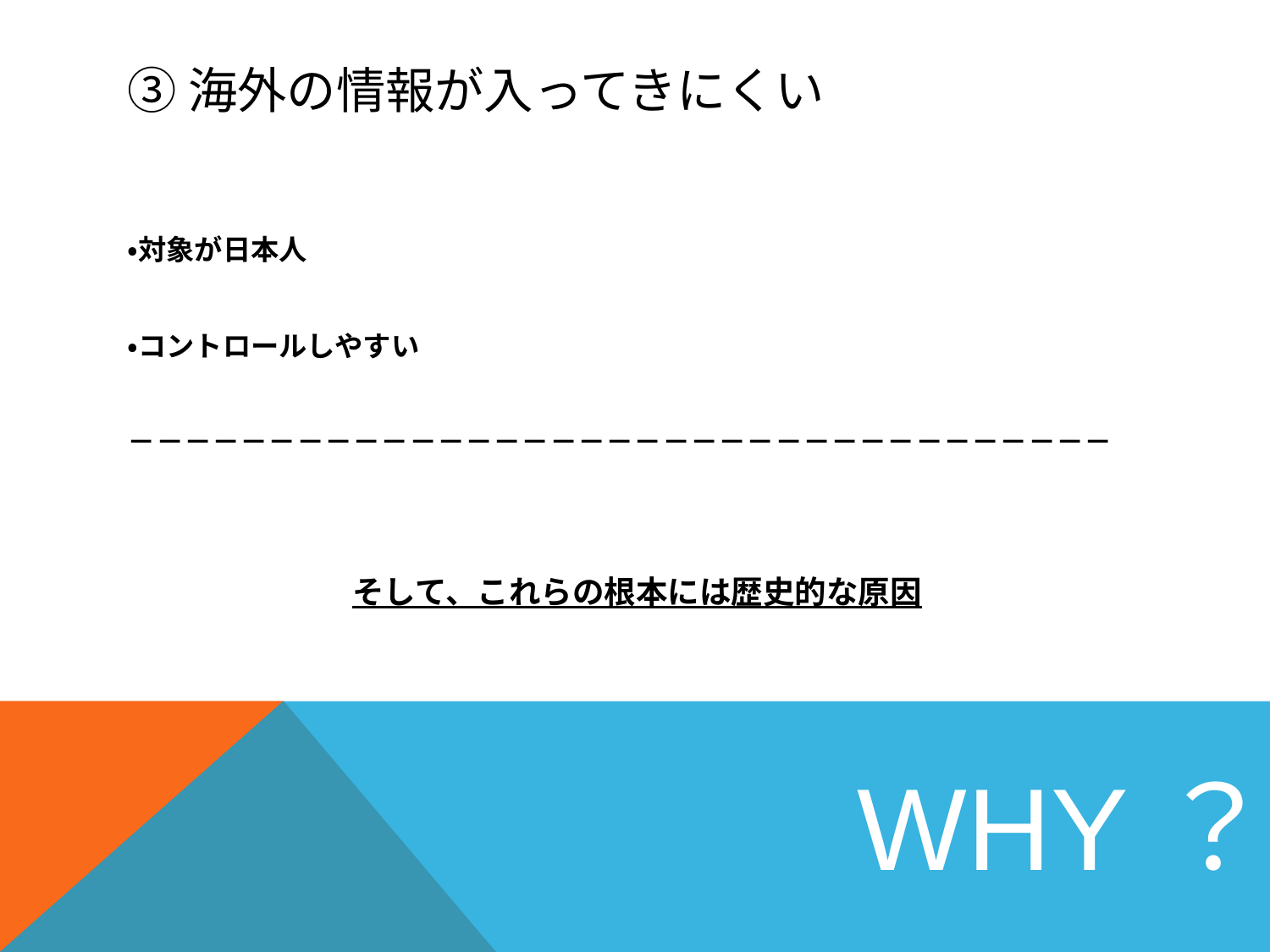

# ③海外の情報が入ってきにくい
・対象が日本人

・コントロールしやすい

－－－－－－－－－－－－－－－－－－－－－－－－－－－－－－－－－－－

そして、これらの根本には歴史的な原因
Why？